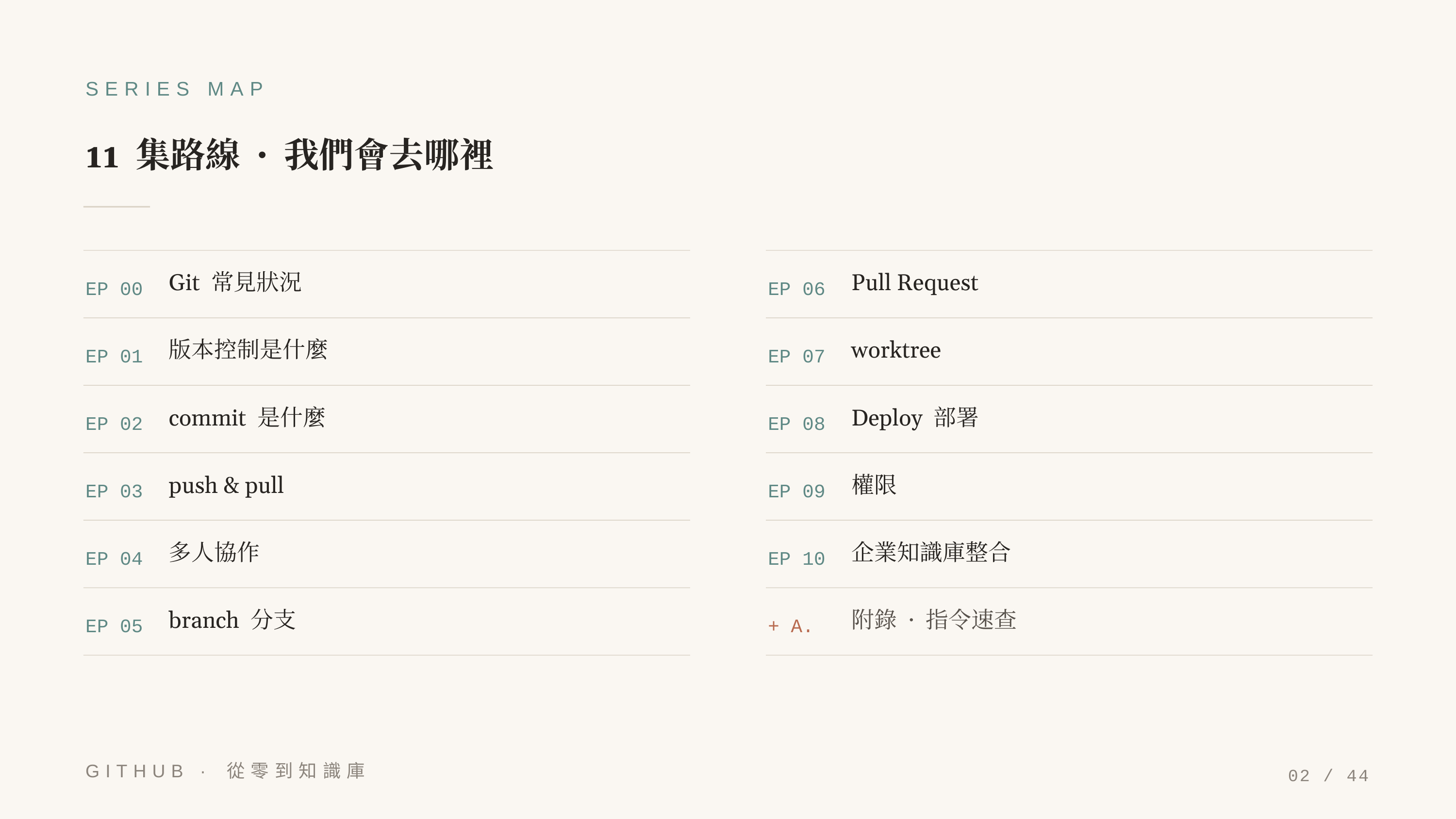

SERIES MAP
11 集路線 · 我們會去哪裡

Git 常見狀況
Pull Request
EP 00
EP 06

版本控制是什麼
worktree
EP 01
EP 07

commit 是什麼
Deploy 部署
EP 02
EP 08

push & pull
權限
EP 03
EP 09

多人協作
企業知識庫整合
EP 04
EP 10

branch 分支
附錄 · 指令速查
EP 05
+ A.

GITHUB · 從零到知識庫
02 / 44